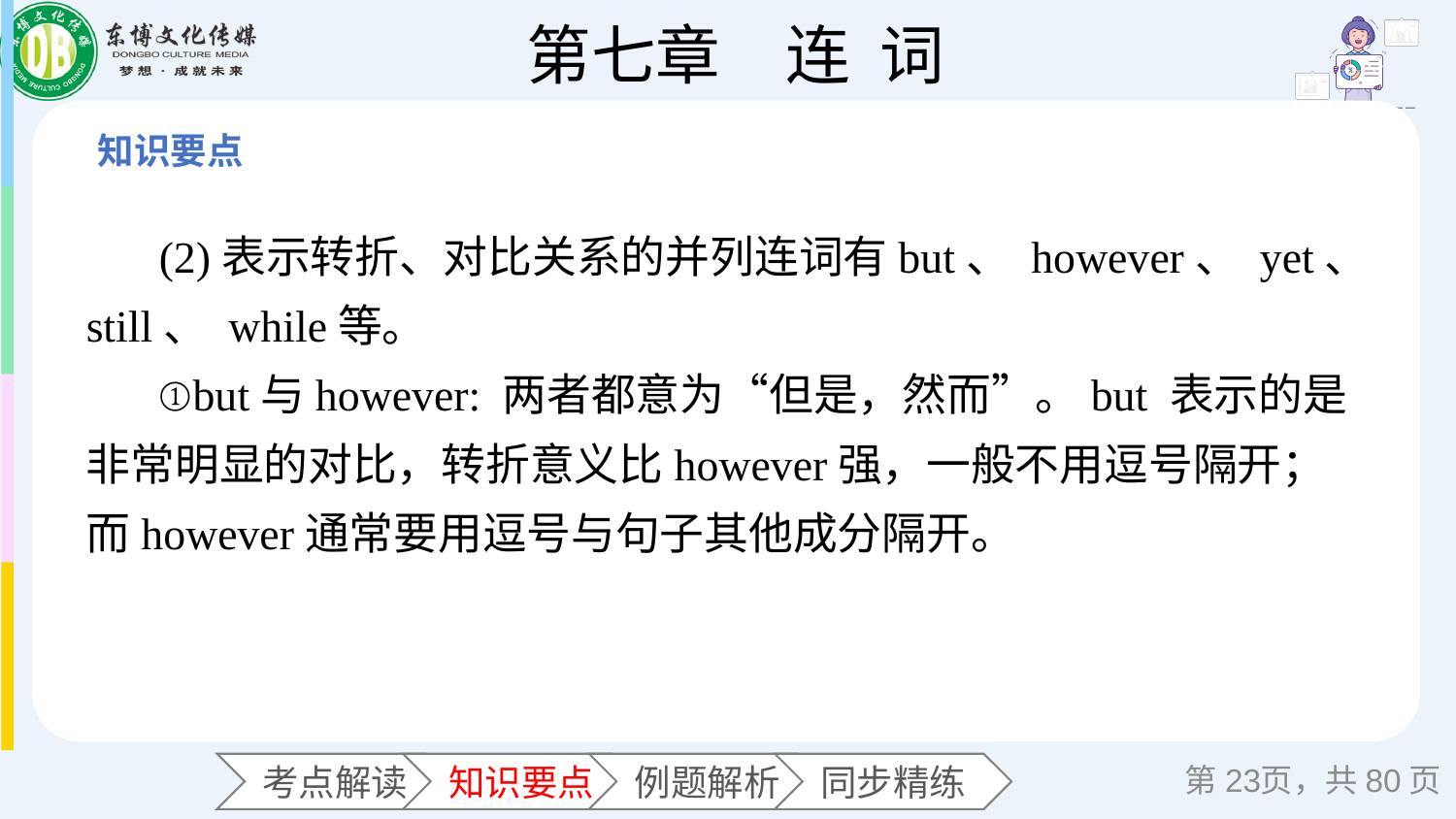

(2)表示转折、对比关系的并列连词有but、 however、 yet、 still、 while等。
①but与however: 两者都意为“但是，然而”。but 表示的是非常明显的对比，转折意义比however强，一般不用逗号隔开；而however通常要用逗号与句子其他成分隔开。

第23页，共80页